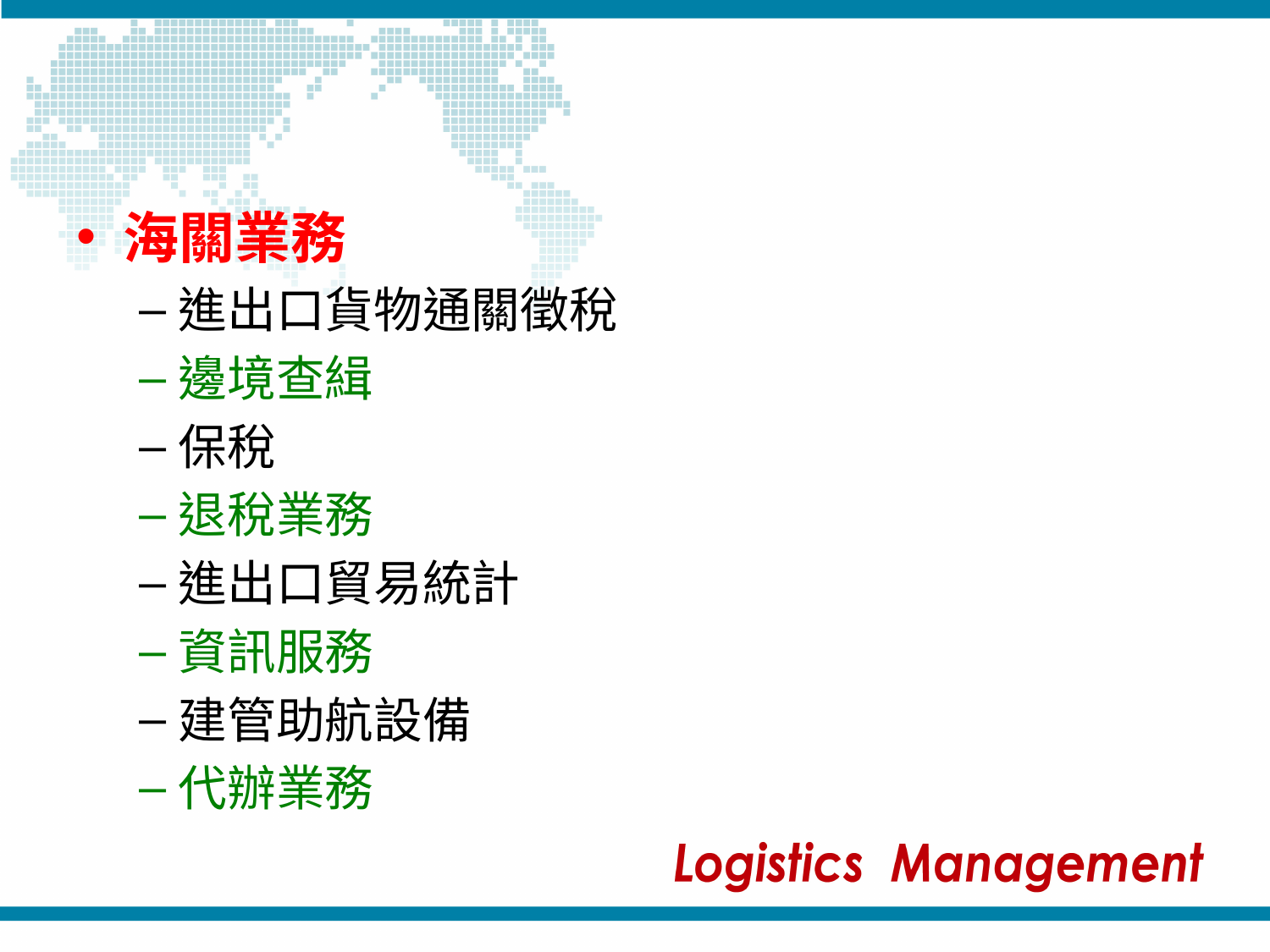

#
海關業務
進出口貨物通關徵稅
邊境查緝
保稅
退稅業務
進出口貿易統計
資訊服務
建管助航設備
代辦業務